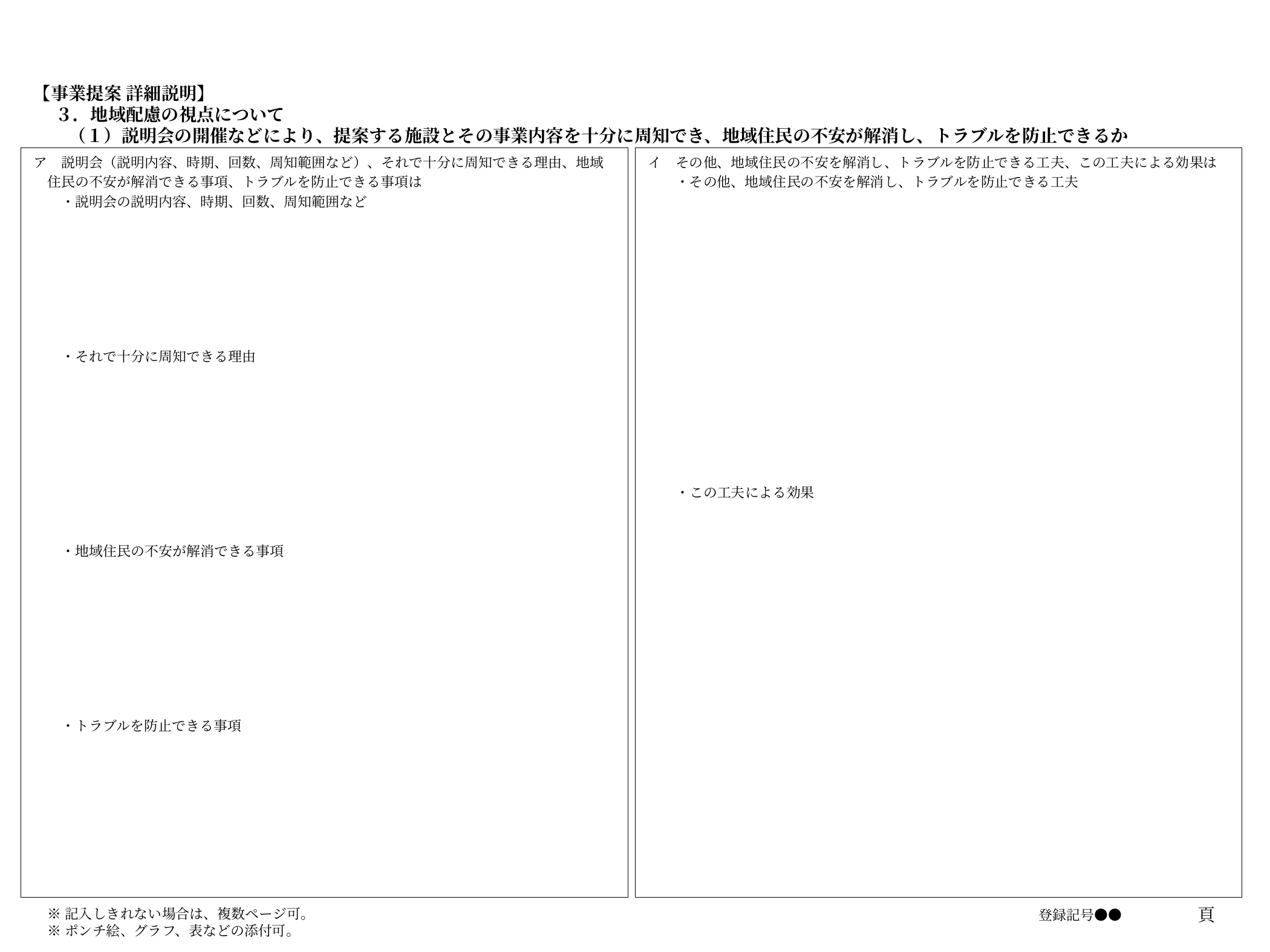

# 【事業提案 詳細説明】 　 ３．地域配慮の視点について 　　（１）説明会の開催などにより、提案する施設とその事業内容を十分に周知でき、地域住民の不安が解消し、トラブルを防止できるか
ア　説明会（説明内容、時期、回数、周知範囲など）、それで十分に周知できる理由、地域
　住民の不安が解消できる事項、トラブルを防止できる事項は
　　・説明会の説明内容、時期、回数、周知範囲など

　　・それで十分に周知できる理由

　　・地域住民の不安が解消できる事項

　　・トラブルを防止できる事項

イ　その他、地域住民の不安を解消し、トラブルを防止できる工夫、この工夫による効果は
　　・その他、地域住民の不安を解消し、トラブルを防止できる工夫

　　・この工夫による効果
登録記号●●
頁
※記入しきれない場合は、複数ページ可。
※ポンチ絵、グラフ、表などの添付可。